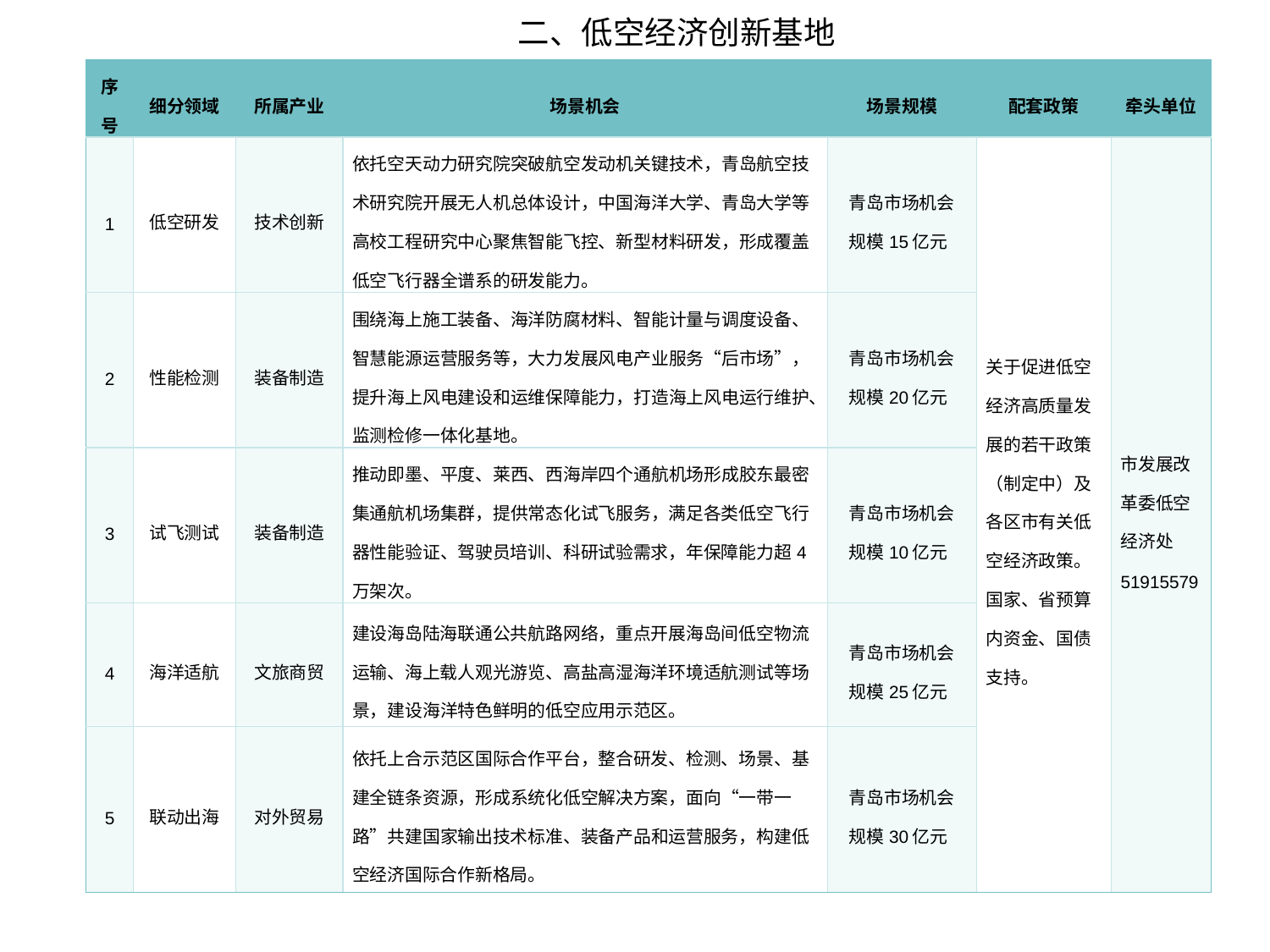

二、低空经济创新基地
| 序号 | 细分领域 | 所属产业 | 场景机会 | 场景规模 | 配套政策 | 牵头单位 |
| --- | --- | --- | --- | --- | --- | --- |
| 1 | 低空研发 | 技术创新 | 依托空天动力研究院突破航空发动机关键技术，青岛航空技术研究院开展无人机总体设计，中国海洋大学、青岛大学等高校工程研究中心聚焦智能飞控、新型材料研发，形成覆盖低空飞行器全谱系的研发能力。 | 青岛市场机会规模15亿元 | 关于促进低空经济高质量发展的若干政策（制定中）及各区市有关低空经济政策。国家、省预算内资金、国债支持。 | 市发展改革委低空经济处51915579 |
| 2 | 性能检测 | 装备制造 | 围绕海上施工装备、海洋防腐材料、智能计量与调度设备、智慧能源运营服务等，大力发展风电产业服务“后市场”，提升海上风电建设和运维保障能力，打造海上风电运行维护、监测检修一体化基地。 | 青岛市场机会规模20亿元 |  |  |
| 3 | 试飞测试 | 装备制造 | 推动即墨、平度、莱西、西海岸四个通航机场形成胶东最密集通航机场集群，提供常态化试飞服务，满足各类低空飞行器性能验证、驾驶员培训、科研试验需求，年保障能力超4万架次。 | 青岛市场机会规模10亿元 |  |  |
| 4 | 海洋适航 | 文旅商贸 | 建设海岛陆海联通公共航路网络，重点开展海岛间低空物流运输、海上载人观光游览、高盐高湿海洋环境适航测试等场景，建设海洋特色鲜明的低空应用示范区。 | 青岛市场机会规模25亿元 |  |  |
| 5 | 联动出海 | 对外贸易 | 依托上合示范区国际合作平台，整合研发、检测、场景、基建全链条资源，形成系统化低空解决方案，面向“一带一路”共建国家输出技术标准、装备产品和运营服务，构建低空经济国际合作新格局。 | 青岛市场机会规模30亿元 |  |  |